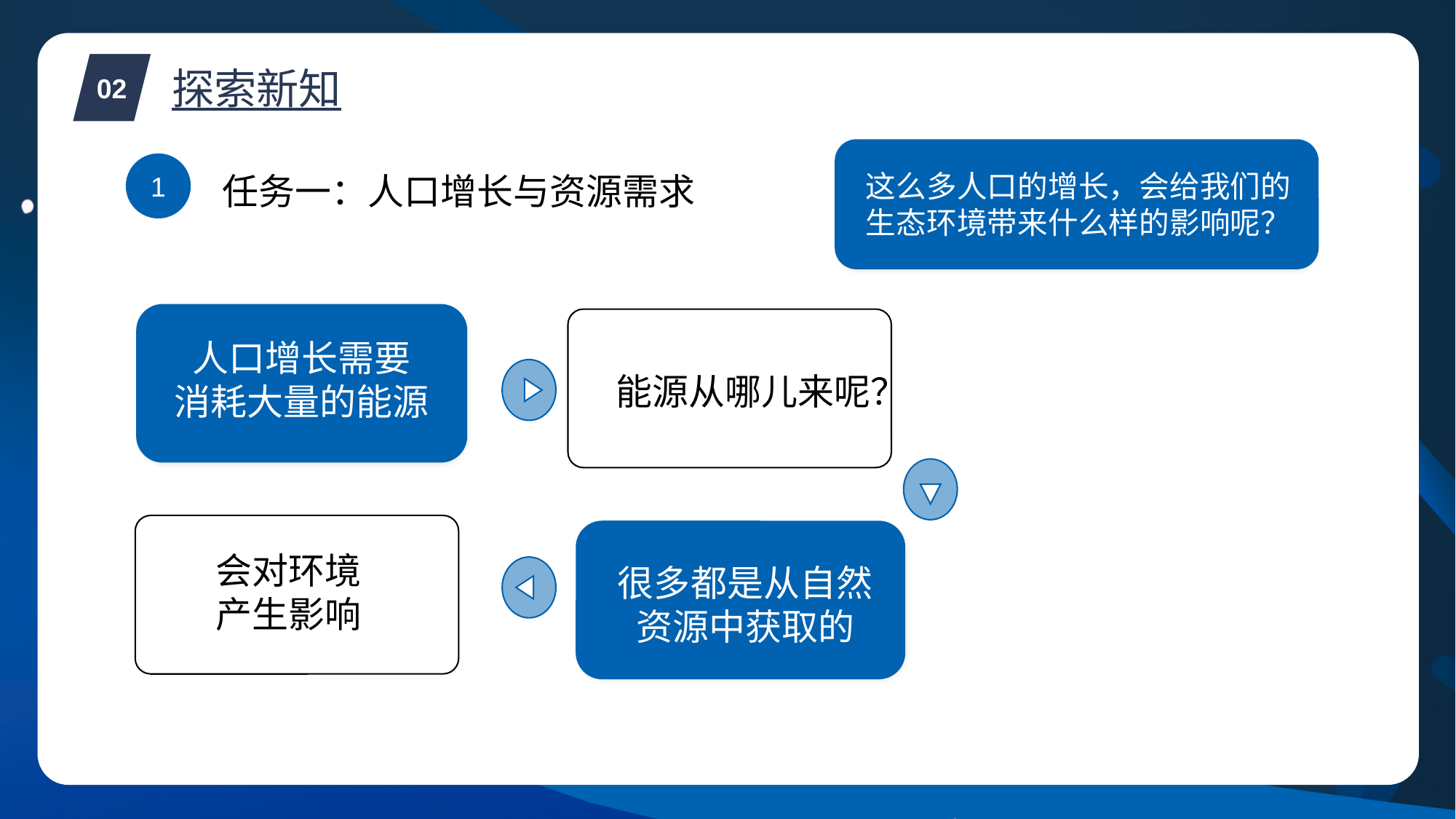

02
探索新知

1
这么多人口的增长，会给我们的生态环境带来什么样的影响呢？
任务一：人口增长与资源需求

人口增长需要
消耗大量的能源

能源从哪儿来呢？

会对环境
产生影响

很多都是从自然资源中获取的